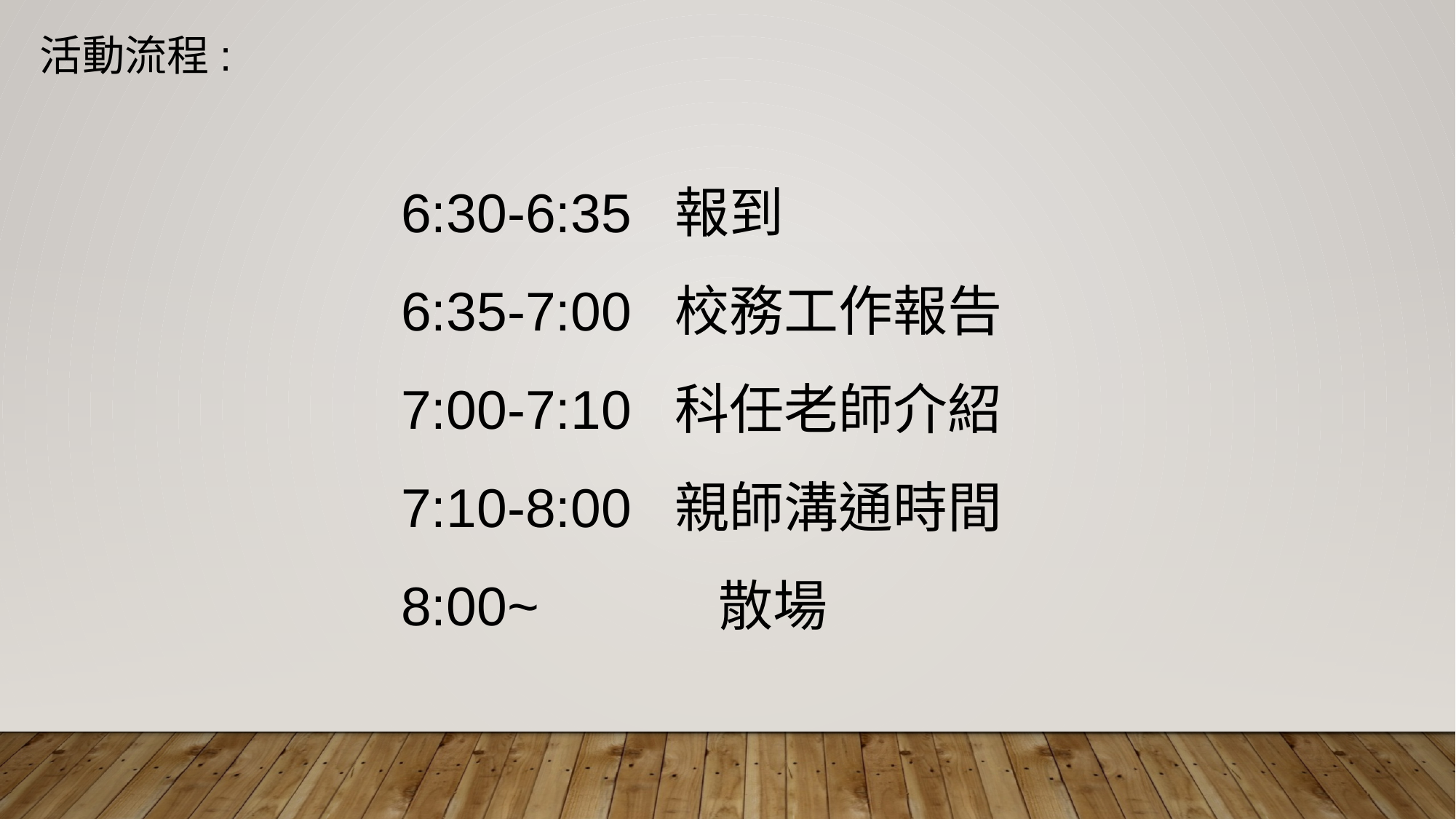

活動流程:
6:30-6:35  報到
6:35-7:00  校務工作報告
7:00-7:10  科任老師介紹
7:10-8:00  親師溝通時間
8:00~           散場